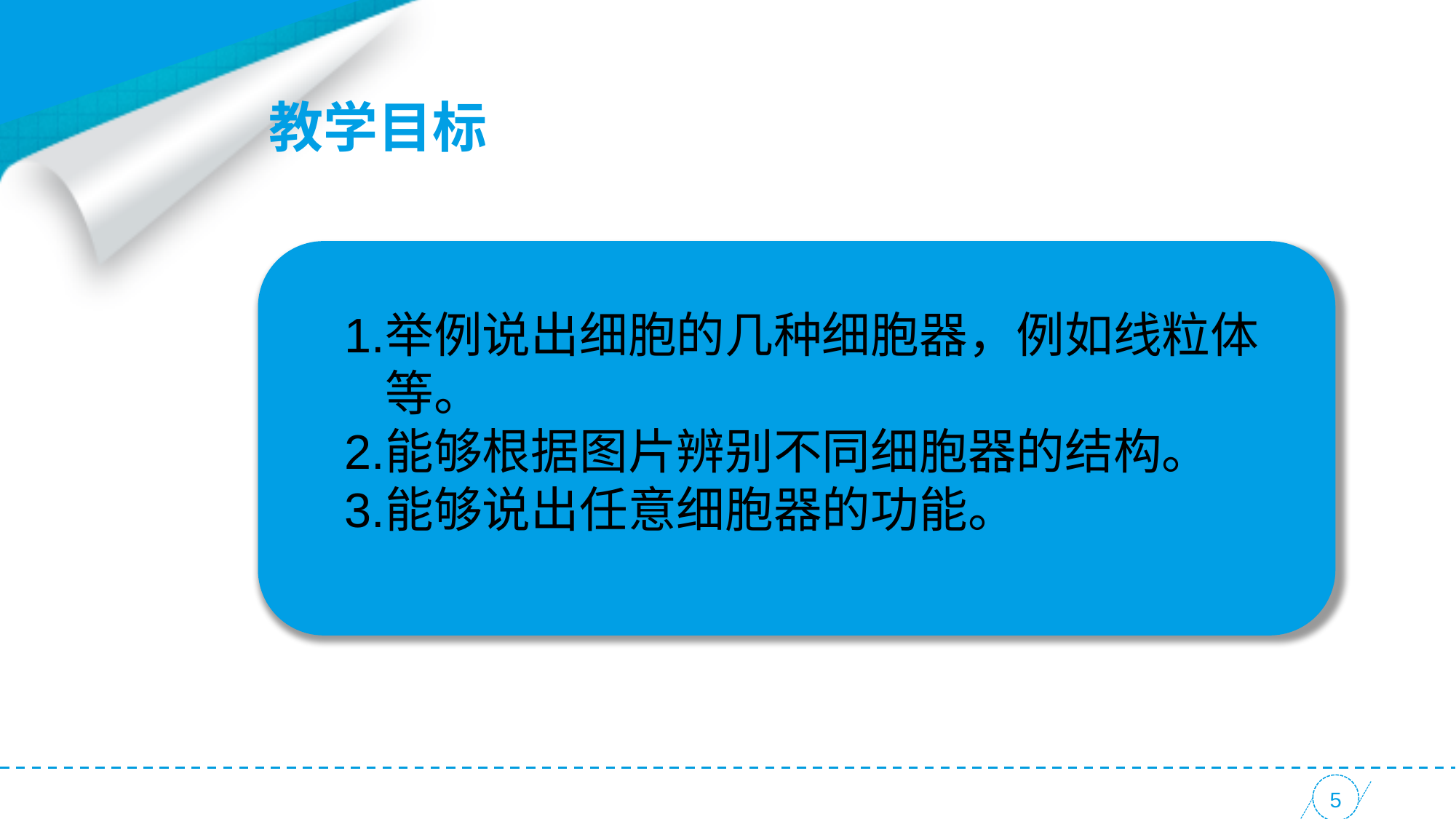

教学目标

举例说出细胞的几种细胞器，例如线粒体等。
能够根据图片辨别不同细胞器的结构。
能够说出任意细胞器的功能。
5